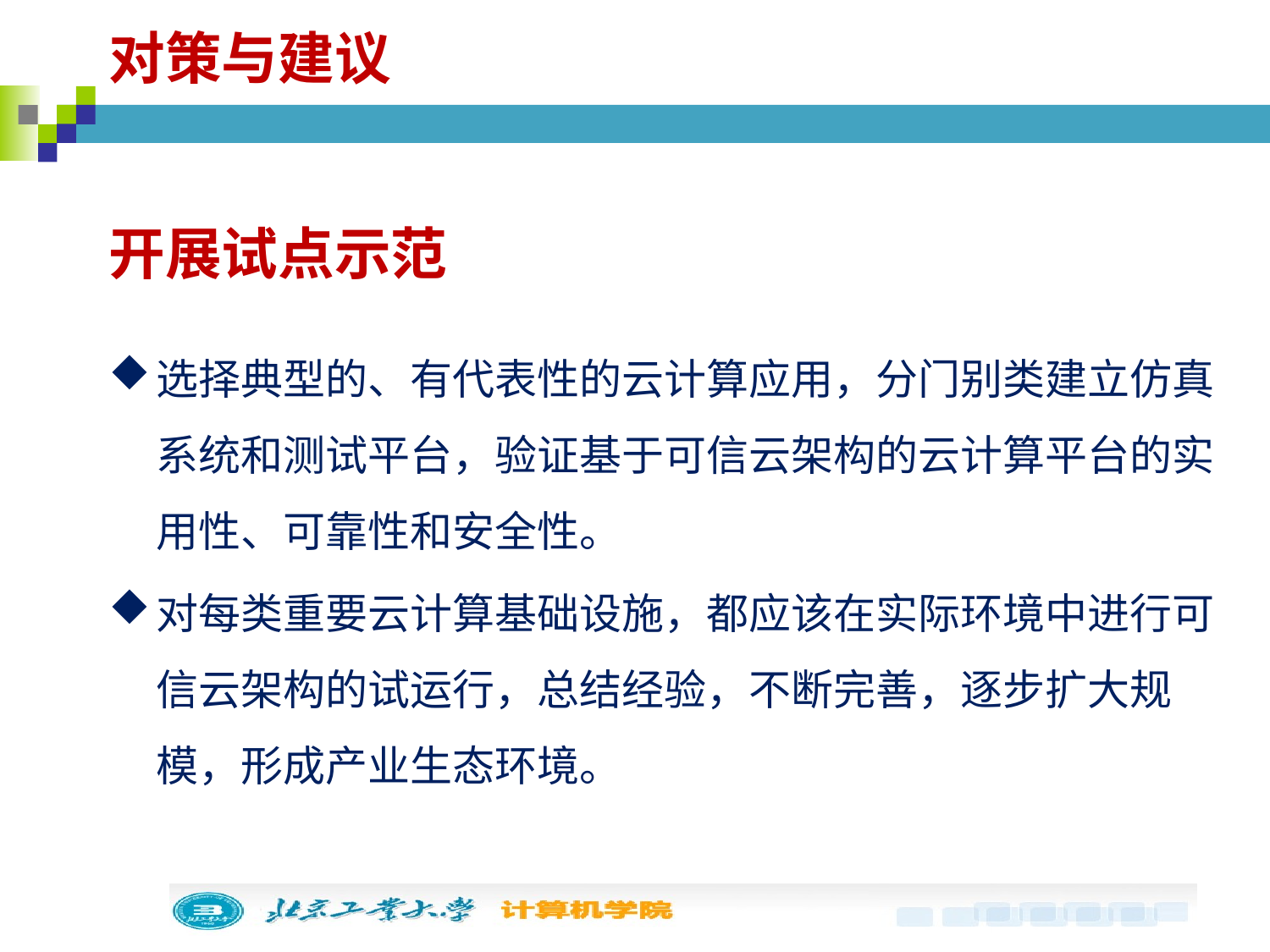

对策与建议
开展试点示范

选择典型的、有代表性的云计算应用，分门别类建立仿真系统和测试平台，验证基于可信云架构的云计算平台的实用性、可靠性和安全性。
对每类重要云计算基础设施，都应该在实际环境中进行可信云架构的试运行，总结经验，不断完善，逐步扩大规模，形成产业生态环境。